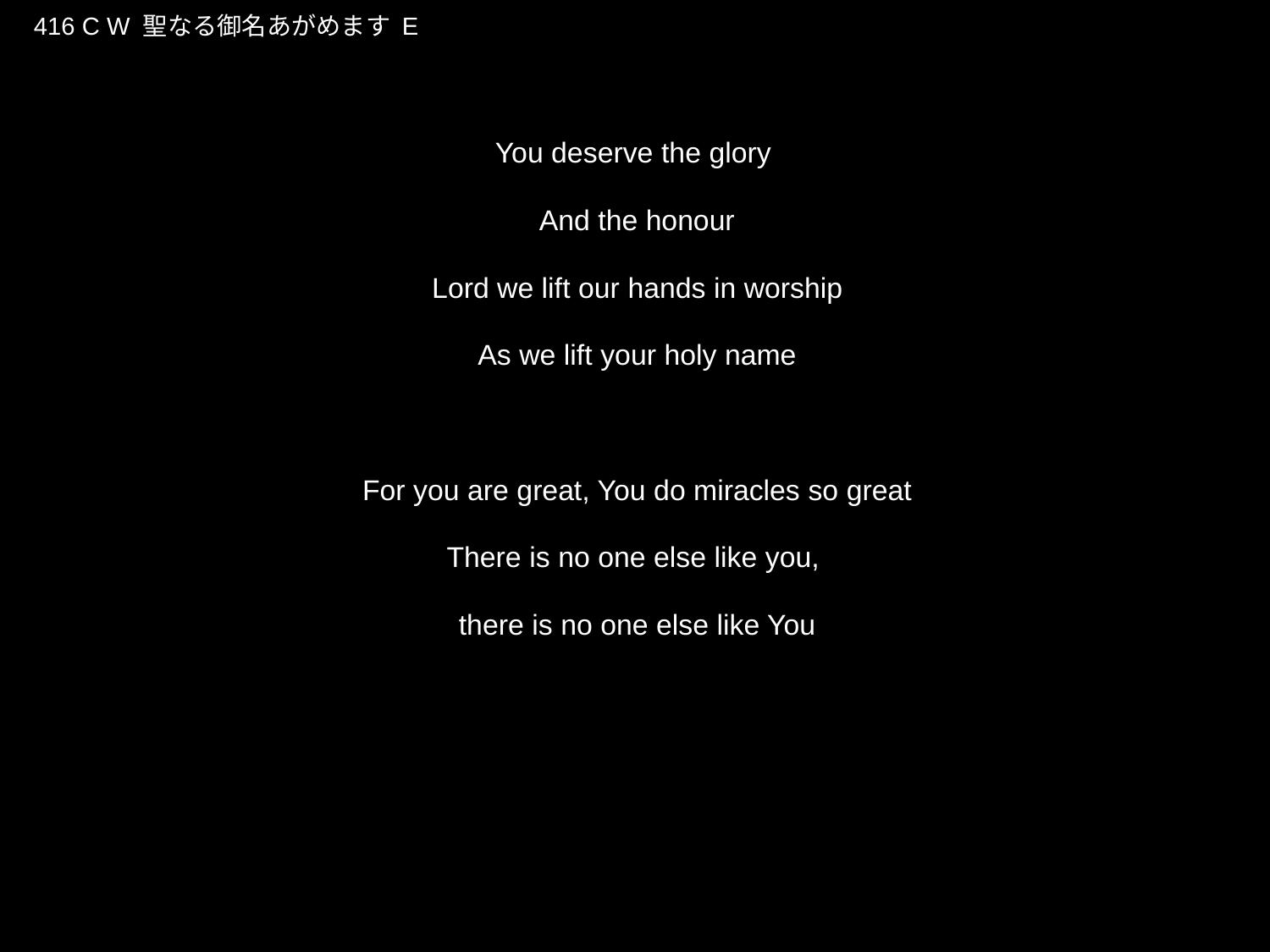

せいなるみなあがめます
★W
416 C W 聖なる御名あがめます E
★５
You deserve the glory
And the honour
Lord we lift our hands in worship
As we lift your holy name

For you are great, You do miracles so great
There is no one else like you,
there is no one else like You